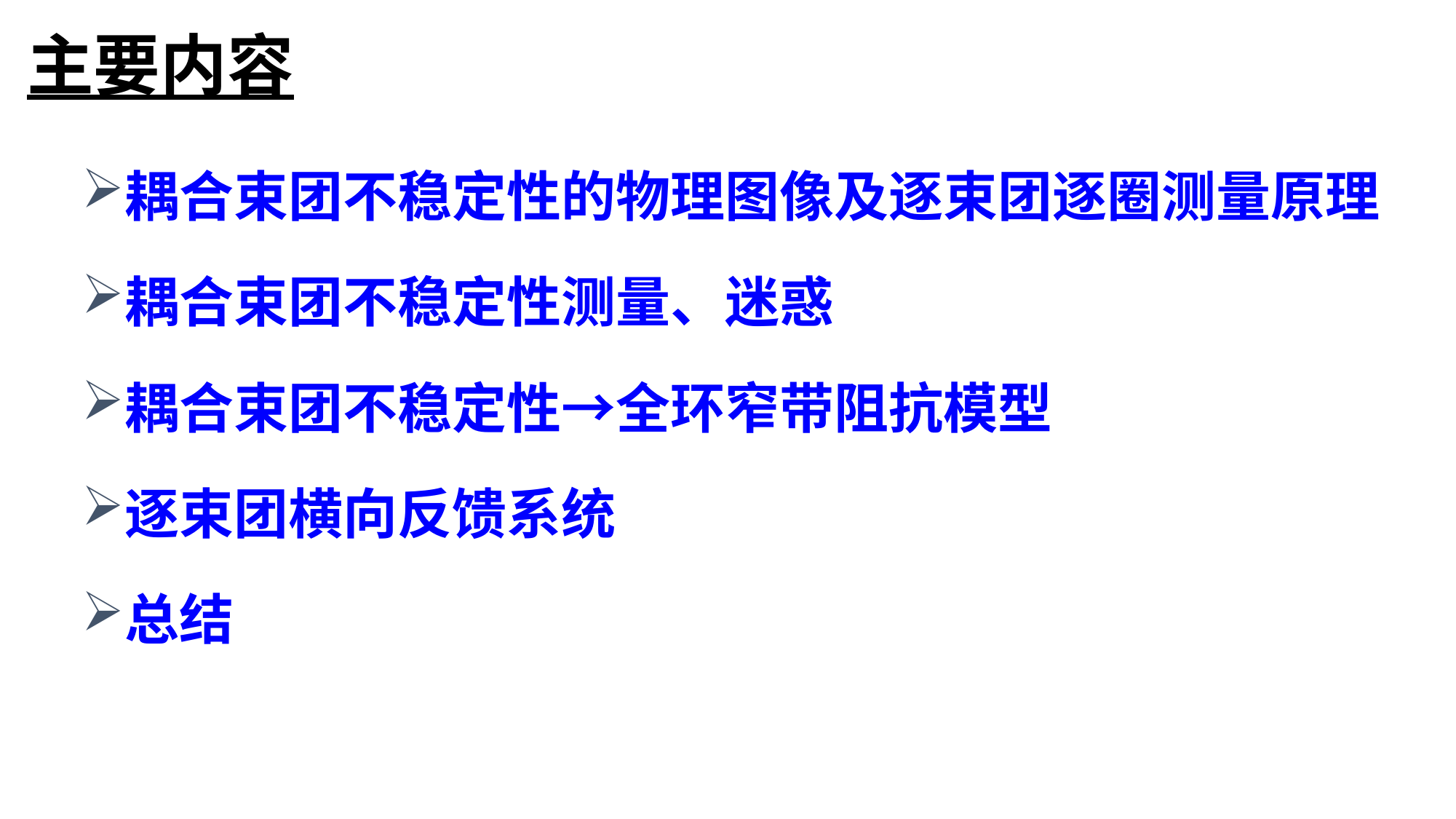

# 主要内容
耦合束团不稳定性的物理图像及逐束团逐圈测量原理
耦合束团不稳定性测量、迷惑
耦合束团不稳定性→全环窄带阻抗模型
逐束团横向反馈系统
总结